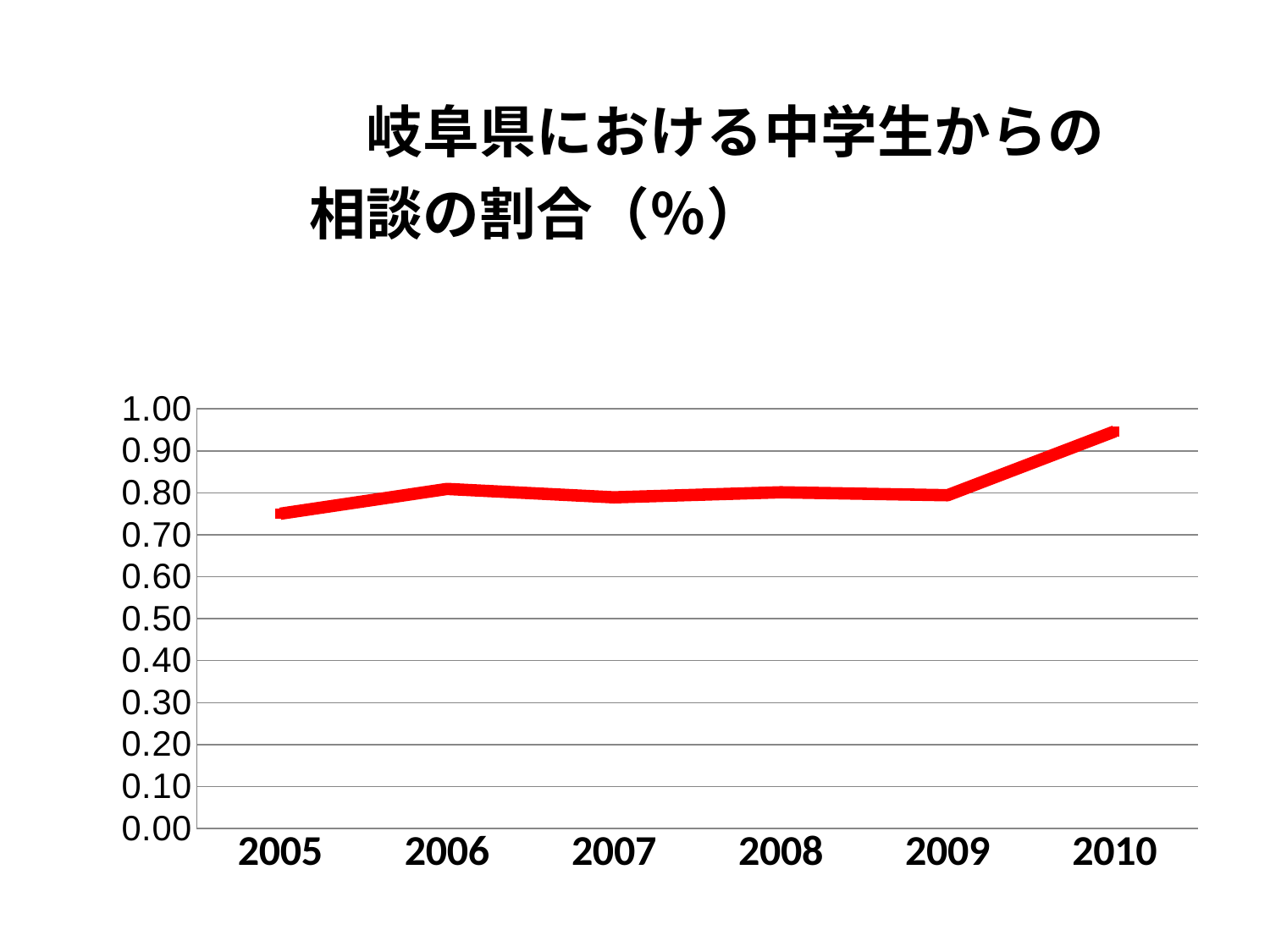

### Chart: 岐阜県における中学生からの
相談の割合（％）

| Category | ％ |
|---|---|
| 2005 | 0.75 |
| 2006 | 0.809 |
| 2007 | 0.789 |
| 2008 | 0.801 |
| 2009 | 0.794 |
| 2010 | 0.946 |